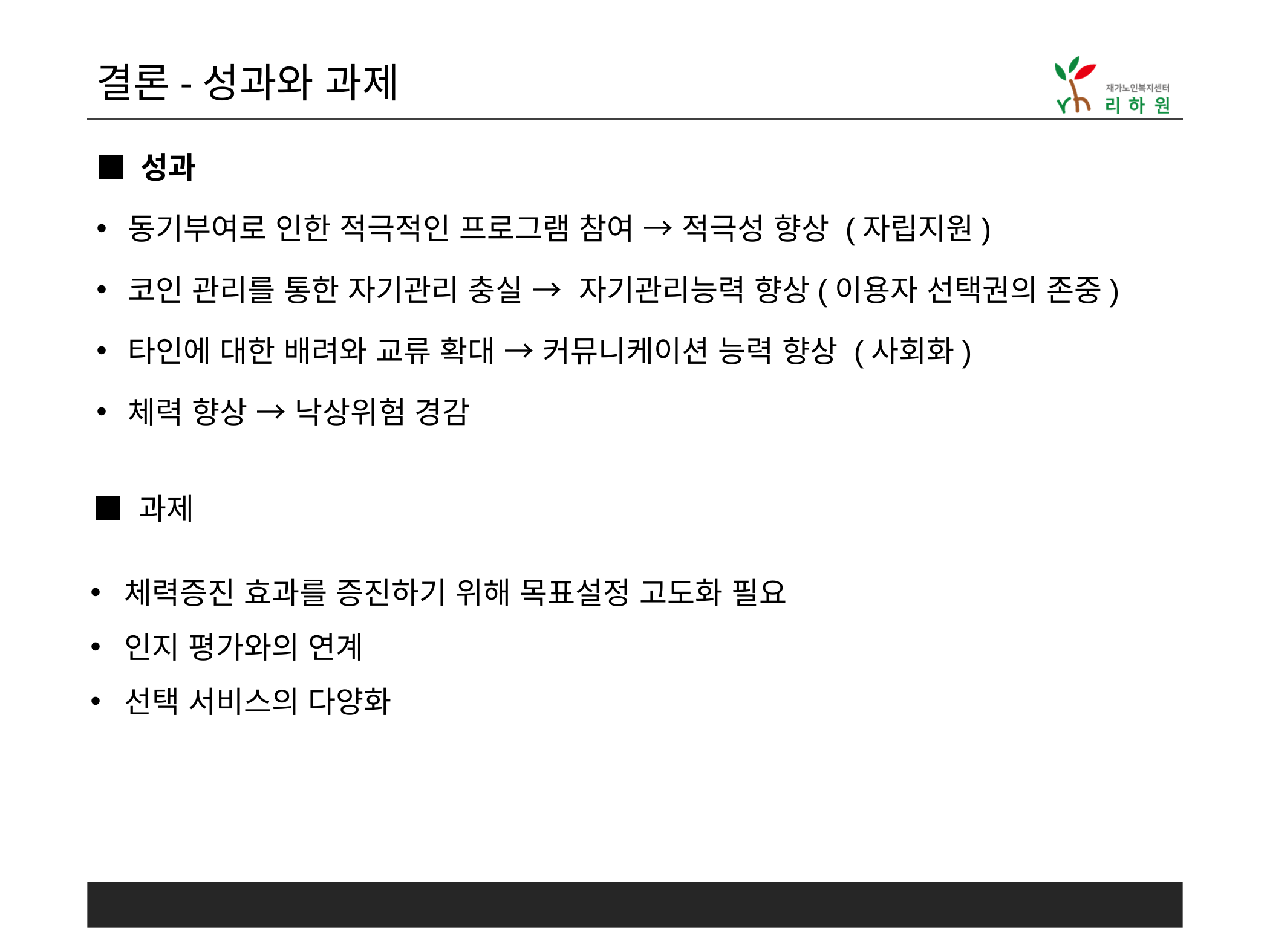

# 결론-성과와 과제
■ 성과
동기부여로 인한 적극적인 프로그램 참여 → 적극성 향상 (자립지원)
코인 관리를 통한 자기관리 충실 →  자기관리능력 향상(이용자 선택권의 존중)
타인에 대한 배려와 교류 확대 → 커뮤니케이션 능력 향상 (사회화)
체력 향상 → 낙상위험 경감
■ 과제
체력증진 효과를 증진하기 위해 목표설정 고도화 필요
인지 평가와의 연계
선택 서비스의 다양화

17